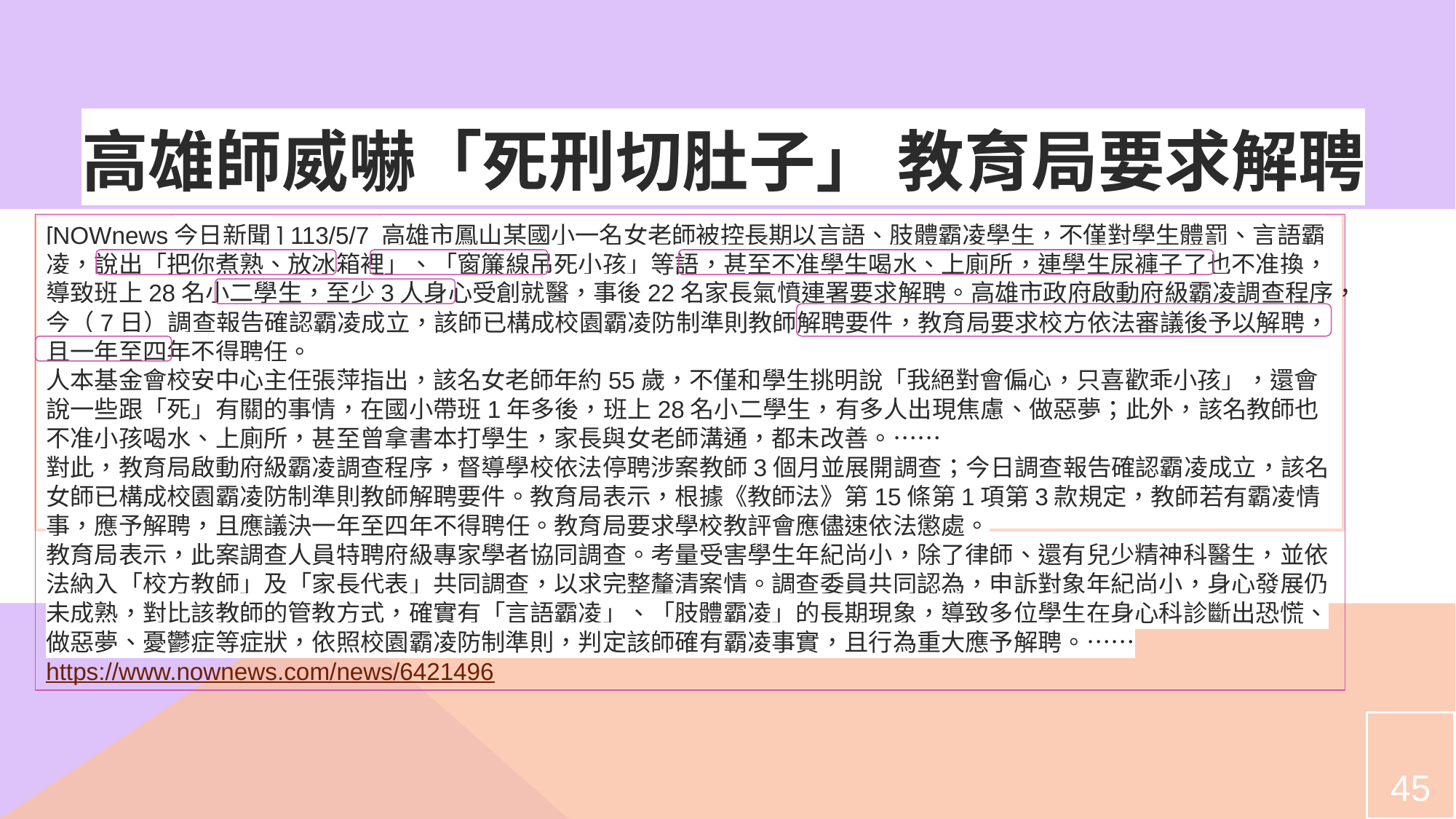

# 高雄師威嚇「死刑切肚子」 教育局要求解聘

[NOWnews今日新聞] 113/5/7 高雄市鳳山某國小一名女老師被控長期以言語、肢體霸凌學生，不僅對學生體罰、言語霸凌，說出「把你煮熟、放冰箱裡」、「窗簾線吊死小孩」等語，甚至不准學生喝水、上廁所，連學生尿褲子了也不准換，導致班上28名小二學生，至少3人身心受創就醫，事後22名家長氣憤連署要求解聘。高雄市政府啟動府級霸凌調查程序，今（7日）調查報告確認霸凌成立，該師已構成校園霸凌防制準則教師解聘要件，教育局要求校方依法審議後予以解聘，且一年至四年不得聘任。
人本基金會校安中心主任張萍指出，該名女老師年約55歲，不僅和學生挑明說「我絕對會偏心，只喜歡乖小孩」，還會說一些跟「死」有關的事情，在國小帶班1年多後，班上28名小二學生，有多人出現焦慮、做惡夢；此外，該名教師也不准小孩喝水、上廁所，甚至曾拿書本打學生，家長與女老師溝通，都未改善。……
對此，教育局啟動府級霸凌調查程序，督導學校依法停聘涉案教師3個月並展開調查；今日調查報告確認霸凌成立，該名女師已構成校園霸凌防制準則教師解聘要件。教育局表示，根據《教師法》第15條第1項第3款規定，教師若有霸凌情事，應予解聘，且應議決一年至四年不得聘任。教育局要求學校教評會應儘速依法懲處。
教育局表示，此案調查人員特聘府級專家學者協同調查。考量受害學生年紀尚小，除了律師、還有兒少精神科醫生，並依法納入「校方教師」及「家長代表」共同調查，以求完整釐清案情。調查委員共同認為，申訴對象年紀尚小，身心發展仍未成熟，對比該教師的管教方式，確實有「言語霸凌」、「肢體霸凌」的長期現象，導致多位學生在身心科診斷出恐慌、做惡夢、憂鬱症等症狀，依照校園霸凌防制準則，判定該師確有霸凌事實，且行為重大應予解聘。……
https://www.nownews.com/news/6421496

45